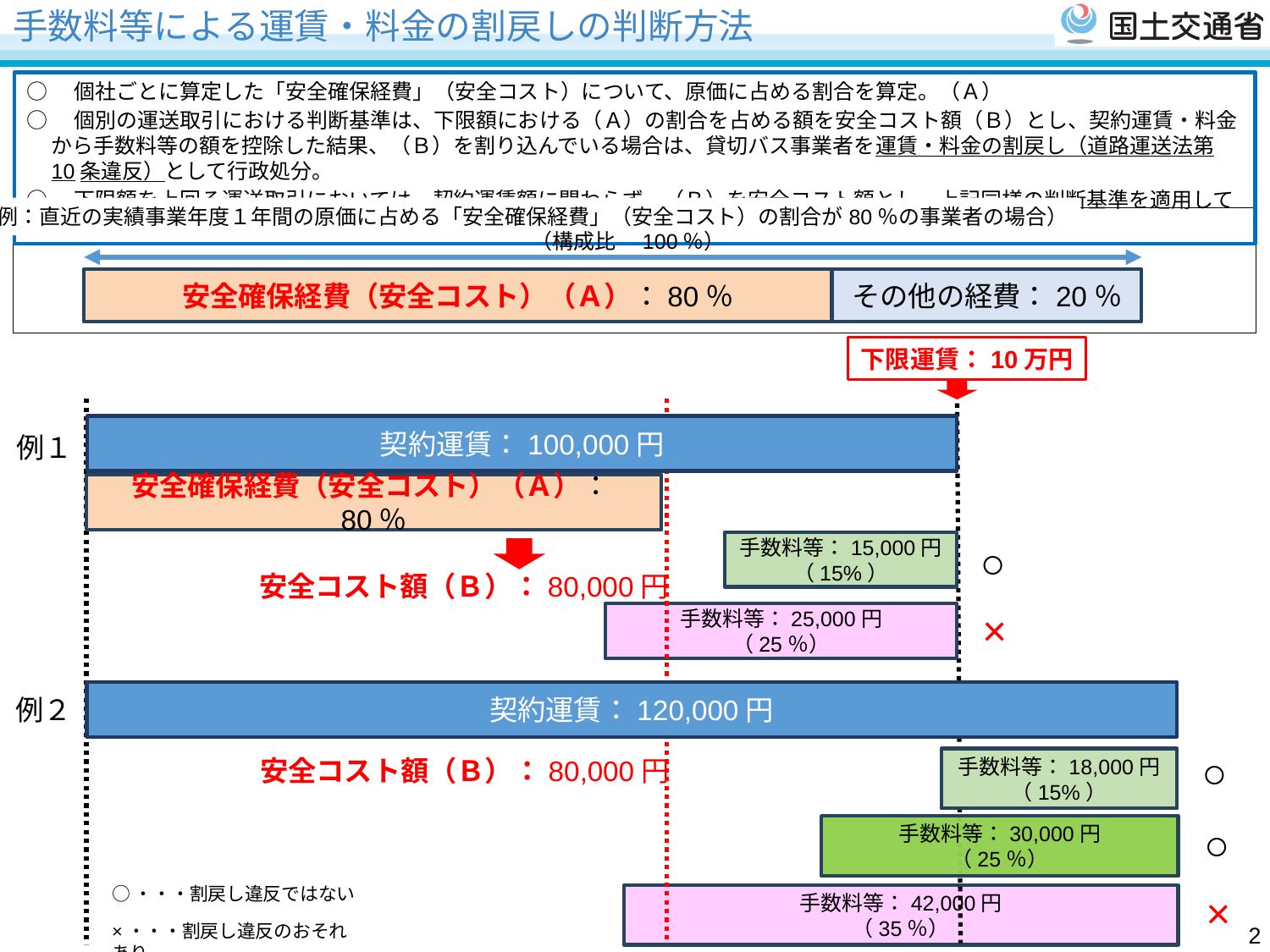

# 手数料等による運賃・料金の割戻しの判断方法
○　個社ごとに算定した「安全確保経費」（安全コスト）について、原価に占める割合を算定。（Ａ）
○　個別の運送取引における判断基準は、下限額における（Ａ）の割合を占める額を安全コスト額（Ｂ）とし、契約運賃・料金から手数料等の額を控除した結果、（Ｂ）を割り込んでいる場合は、貸切バス事業者を運賃・料金の割戻し（道路運送法第10条違反）として行政処分。
○　下限額を上回る運送取引においては、契約運賃額に関わらず、（Ｂ）を安全コスト額とし、上記同様の判断基準を適用して行政処分。
（例：直近の実績事業年度１年間の原価に占める「安全確保経費」（安全コスト）の割合が80％の事業者の場合）

（構成比　100％）
安全確保経費（安全コスト）（Ａ）：80％
その他の経費：20％
運賃・料金
下限運賃：10万円

契約運賃：100,000円
例１
安全確保経費（安全コスト）（Ａ）：80％
○
手数料等：15,000円
（15%）

安全コスト額（Ｂ）：80,000円
×
手数料等：25,000円
（25％）
契約運賃：120,000円
例２
○
安全コスト額（Ｂ）：80,000円
手数料等：18,000円
（15%）
○
手数料等：30,000円
（25％）
○・・・割戻し違反ではない
×
手数料等：42,000円
（35％）
×・・・割戻し違反のおそれあり
2